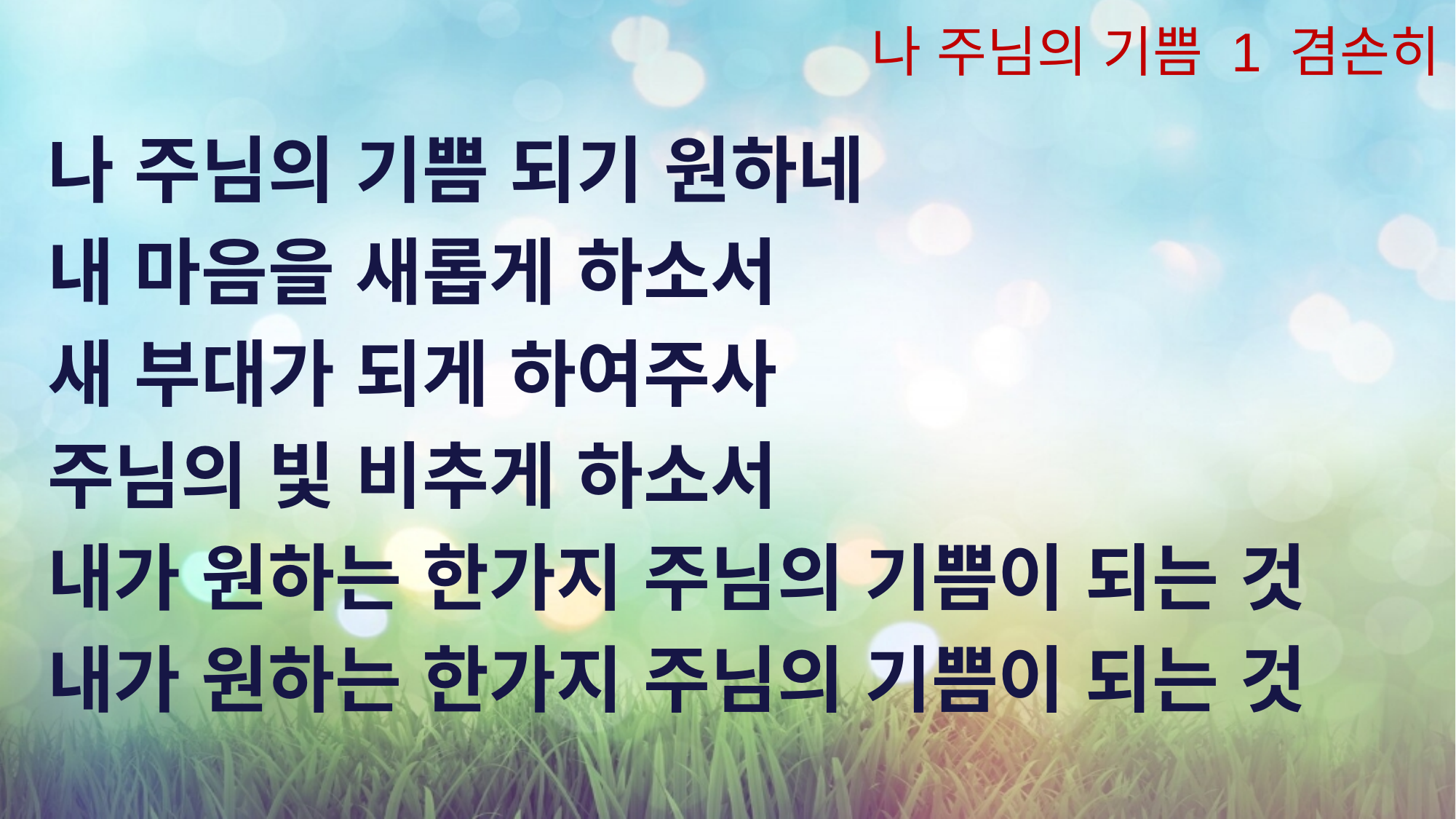

# 나 주님의 기쁨 1 겸손히
나 주님의 기쁨 되기 원하네
내 마음을 새롭게 하소서
새 부대가 되게 하여주사
주님의 빛 비추게 하소서
내가 원하는 한가지 주님의 기쁨이 되는 것
내가 원하는 한가지 주님의 기쁨이 되는 것